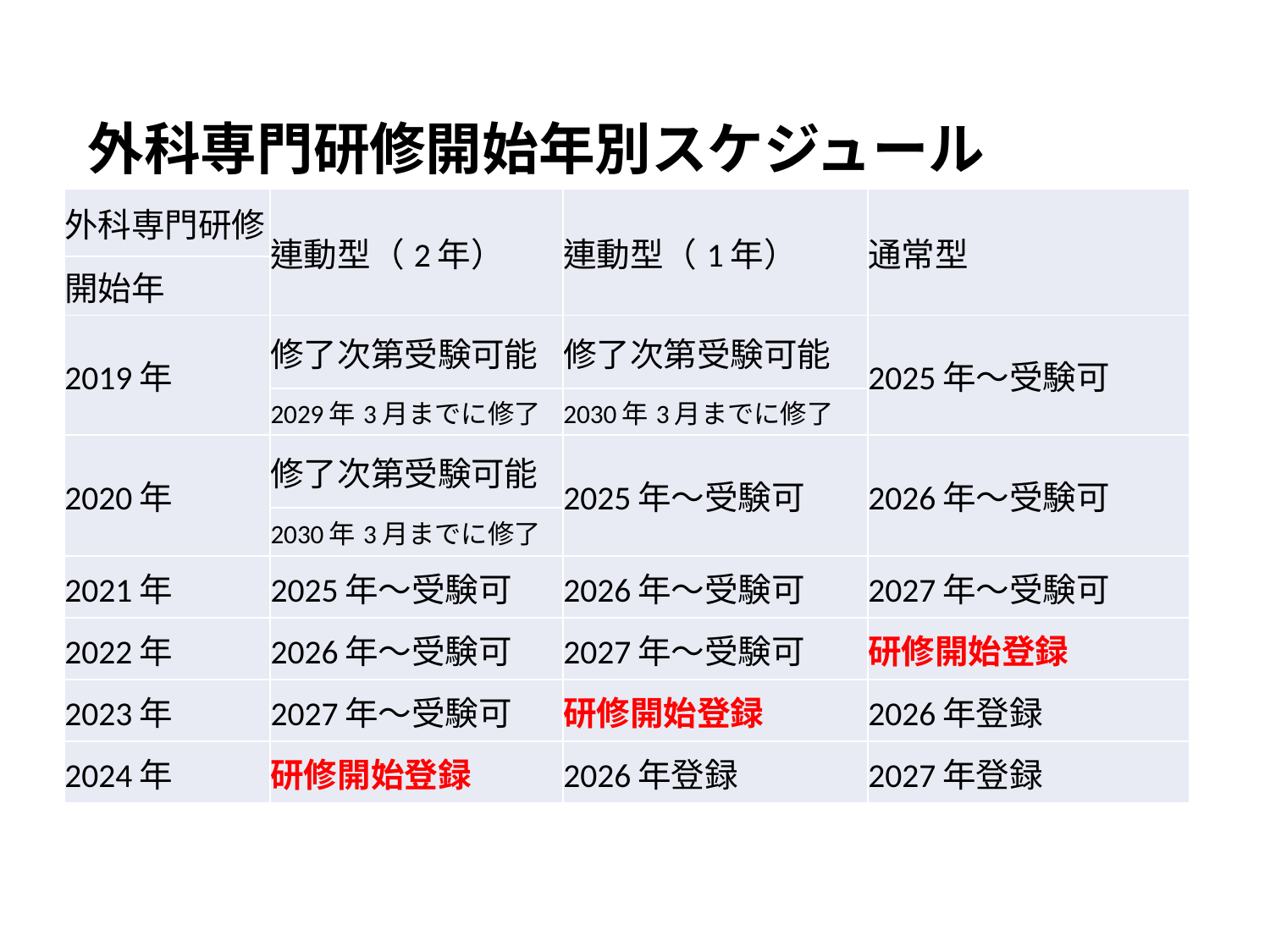

外科専門研修開始年別スケジュール
| 外科専門研修 | 連動型（2年） | 連動型（1年） | 通常型 |
| --- | --- | --- | --- |
| 開始年 |  |  |  |
| 2019年 | 修了次第受験可能 | 修了次第受験可能 | 2025年～受験可 |
|  | 2029年3月までに修了 | 2030年3月までに修了 |  |
| 2020年 | 修了次第受験可能 | 2025年～受験可 | 2026年～受験可 |
|  | 2030年3月までに修了 |  |  |
| 2021年 | 2025年～受験可 | 2026年～受験可 | 2027年～受験可 |
| 2022年 | 2026年～受験可 | 2027年～受験可 | 研修開始登録 |
| 2023年 | 2027年～受験可 | 研修開始登録 | 2026年登録 |
| 2024年 | 研修開始登録 | 2026年登録 | 2027年登録 |